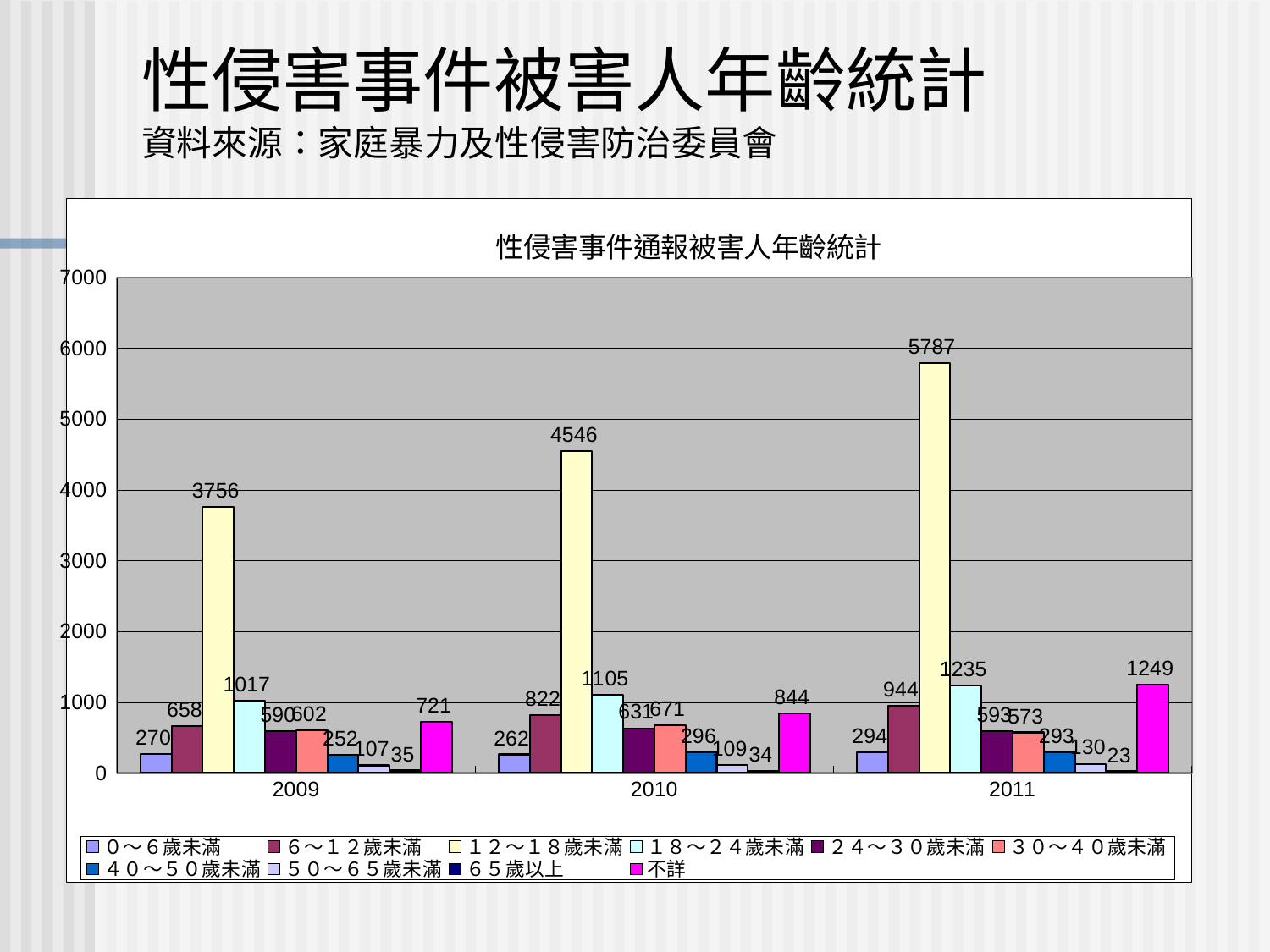

性侵害事件被害人年齡統計
資料來源：家庭暴力及性侵害防治委員會

### Chart: 性侵害事件通報被害人年齡統計

| Category | ０～６歲未滿 | ６～１２歲未滿 | １２～１８歲未滿 | １８～２４歲未滿 | ２４～３０歲未滿 | ３０～４０歲未滿 | ４０～５０歲未滿 | ５０～６５歲未滿 | ６５歲以上 | 不詳 |
|---|---|---|---|---|---|---|---|---|---|---|
| 2009 | 270.0 | 658.0 | 3756.0 | 1017.0 | 590.0 | 602.0 | 252.0 | 107.0 | 35.0 | 721.0 |
| 2010 | 262.0 | 822.0 | 4546.0 | 1105.0 | 631.0 | 671.0 | 296.0 | 109.0 | 34.0 | 844.0 |
| 2011 | 294.0 | 944.0 | 5787.0 | 1235.0 | 593.0 | 573.0 | 293.0 | 130.0 | 23.0 | 1249.0 |